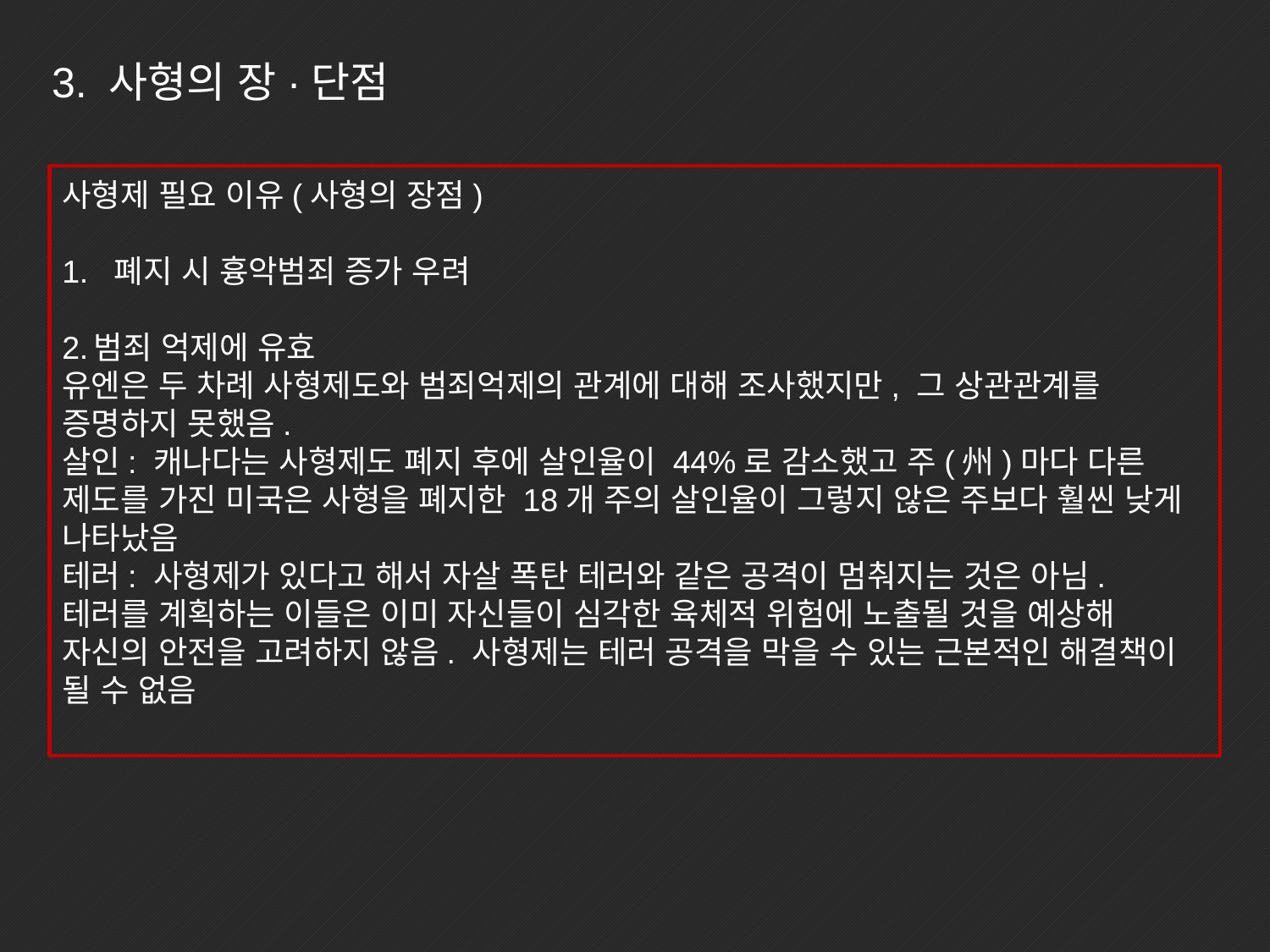

3. 사형의 장·단점
사형제 필요 이유(사형의 장점)

1.  폐지 시 흉악범죄 증가 우려

범죄 억제에 유효
유엔은 두 차례 사형제도와 범죄억제의 관계에 대해 조사했지만, 그 상관관계를 증명하지 못했음.
살인: 캐나다는 사형제도 폐지 후에 살인율이 44%로 감소했고 주(州)마다 다른 제도를 가진 미국은 사형을 폐지한 18개 주의 살인율이 그렇지 않은 주보다 훨씬 낮게 나타났음
테러: 사형제가 있다고 해서 자살 폭탄 테러와 같은 공격이 멈춰지는 것은 아님. 테러를 계획하는 이들은 이미 자신들이 심각한 육체적 위험에 노출될 것을 예상해 자신의 안전을 고려하지 않음. 사형제는 테러 공격을 막을 수 있는 근본적인 해결책이 될 수 없음